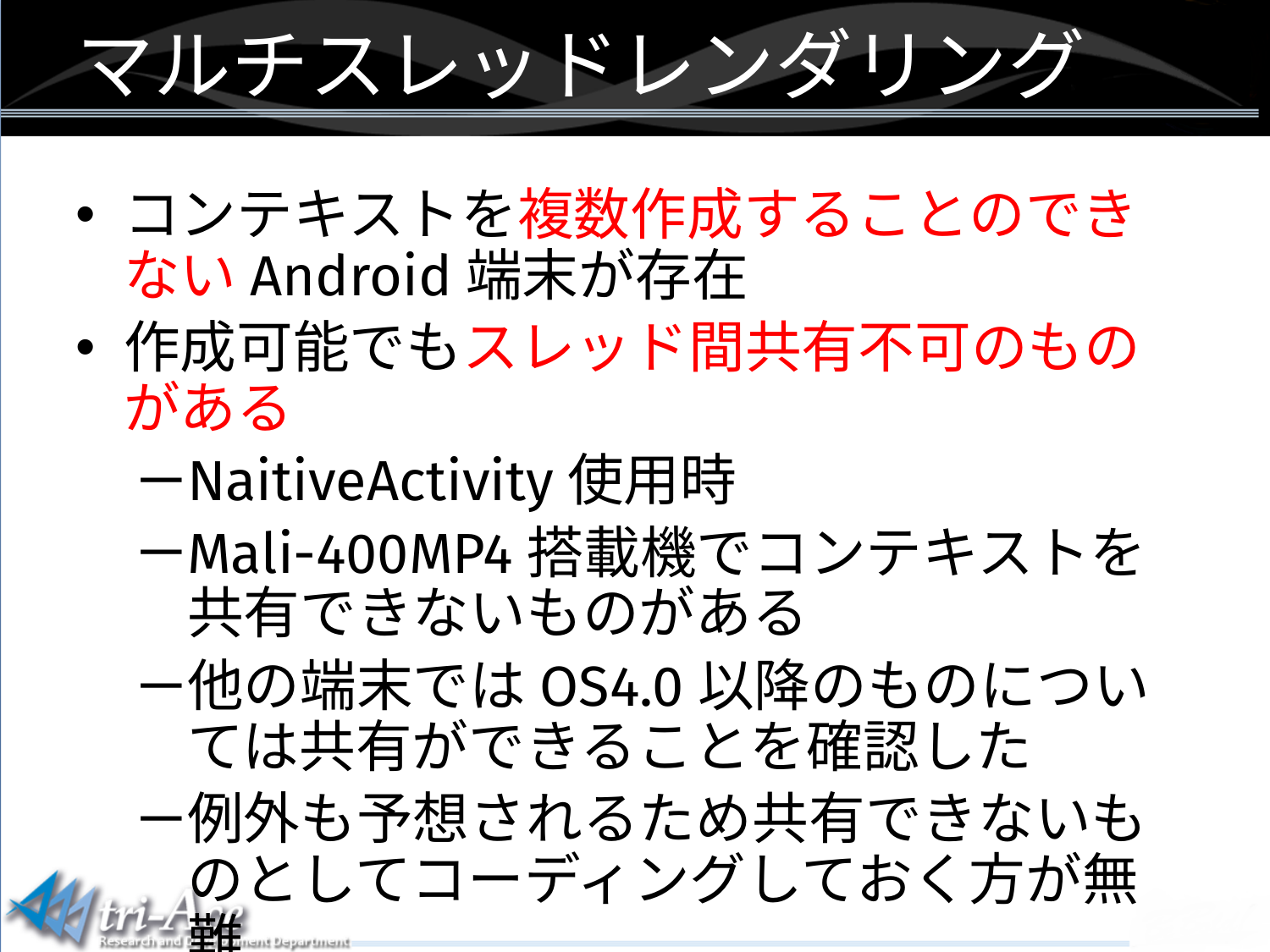

# マルチスレッドレンダリング
コンテキストを複数作成することのできないAndroid端末が存在
作成可能でもスレッド間共有不可のものがある
NaitiveActivity使用時
Mali-400MP4搭載機でコンテキストを共有できないものがある
他の端末ではOS4.0以降のものについては共有ができることを確認した
例外も予想されるため共有できないものとしてコーディングしておく方が無難